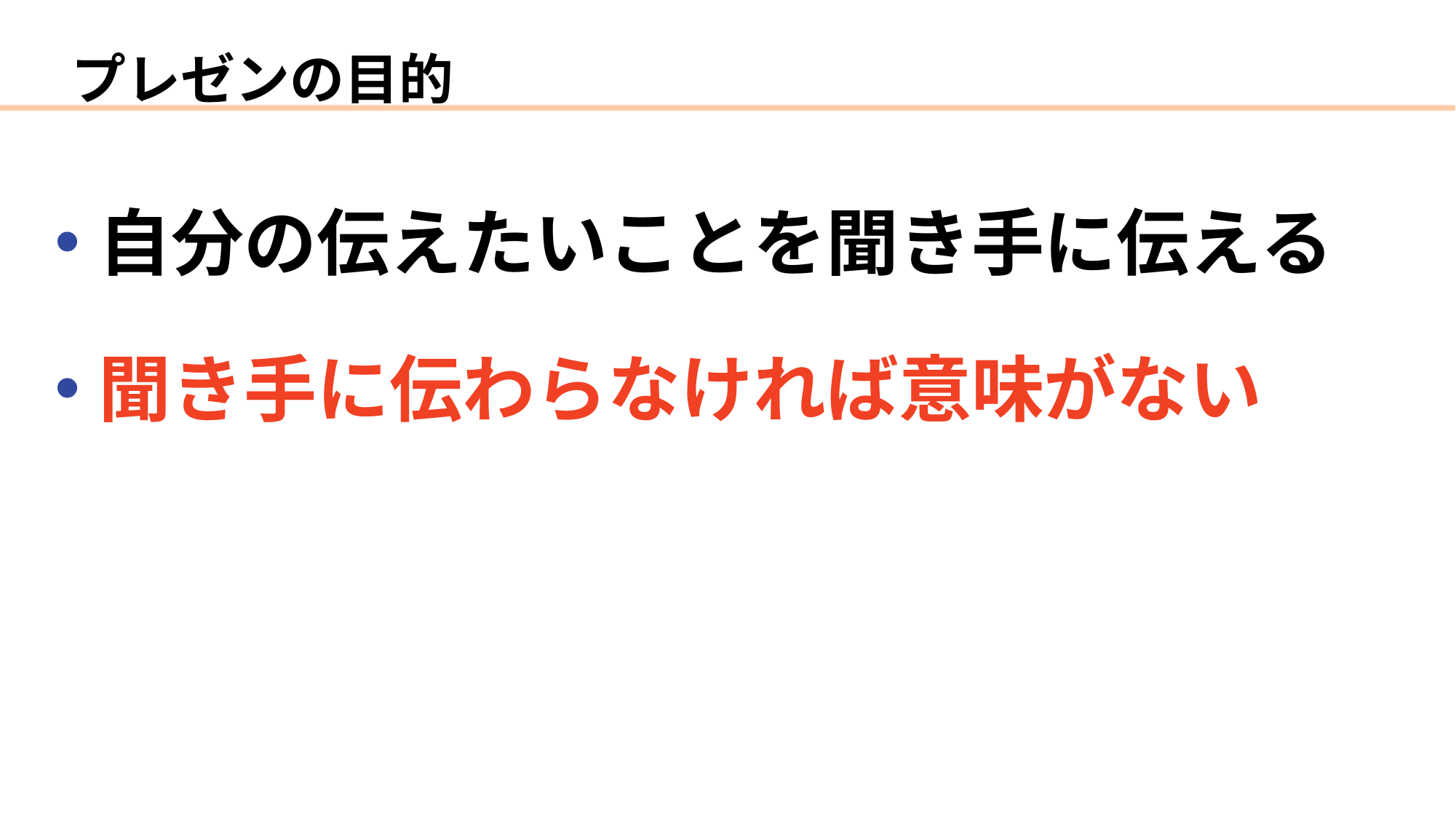

# プレゼンの目的
自分の伝えたいことを聞き手に伝える
聞き手に伝わらなければ意味がない